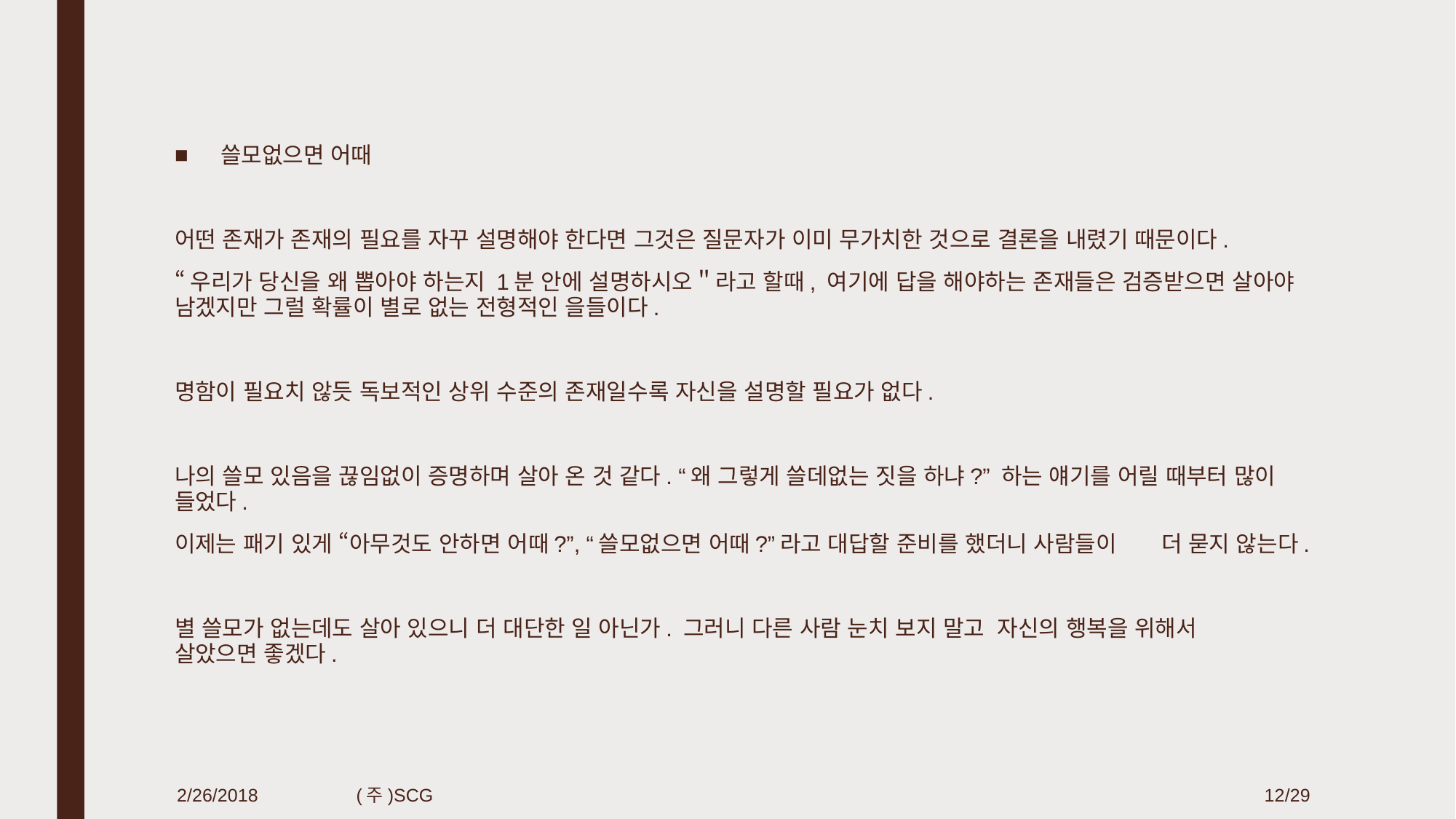

쓸모없으면 어때

어떤 존재가 존재의 필요를 자꾸 설명해야 한다면 그것은 질문자가 이미 무가치한 것으로 결론을 내렸기 때문이다.
“우리가 당신을 왜 뽑아야 하는지 1분 안에 설명하시오＂라고 할때, 여기에 답을 해야하는 존재들은 검증받으면 살아야 남겠지만 그럴 확률이 별로 없는 전형적인 을들이다.

명함이 필요치 않듯 독보적인 상위 수준의 존재일수록 자신을 설명할 필요가 없다.

나의 쓸모 있음을 끊임없이 증명하며 살아 온 것 같다. “왜 그렇게 쓸데없는 짓을 하냐?” 하는 얘기를 어릴 때부터 많이 들었다.
이제는 패기 있게 “아무것도 안하면 어때?”, “쓸모없으면 어때?”라고 대답할 준비를 했더니 사람들이       더 묻지 않는다.

별 쓸모가 없는데도 살아 있으니 더 대단한 일 아닌가. 그러니 다른 사람 눈치 보지 말고  자신의 행복을 위해서   살았으면 좋겠다.
2/26/2018
(주)SCG
12/29